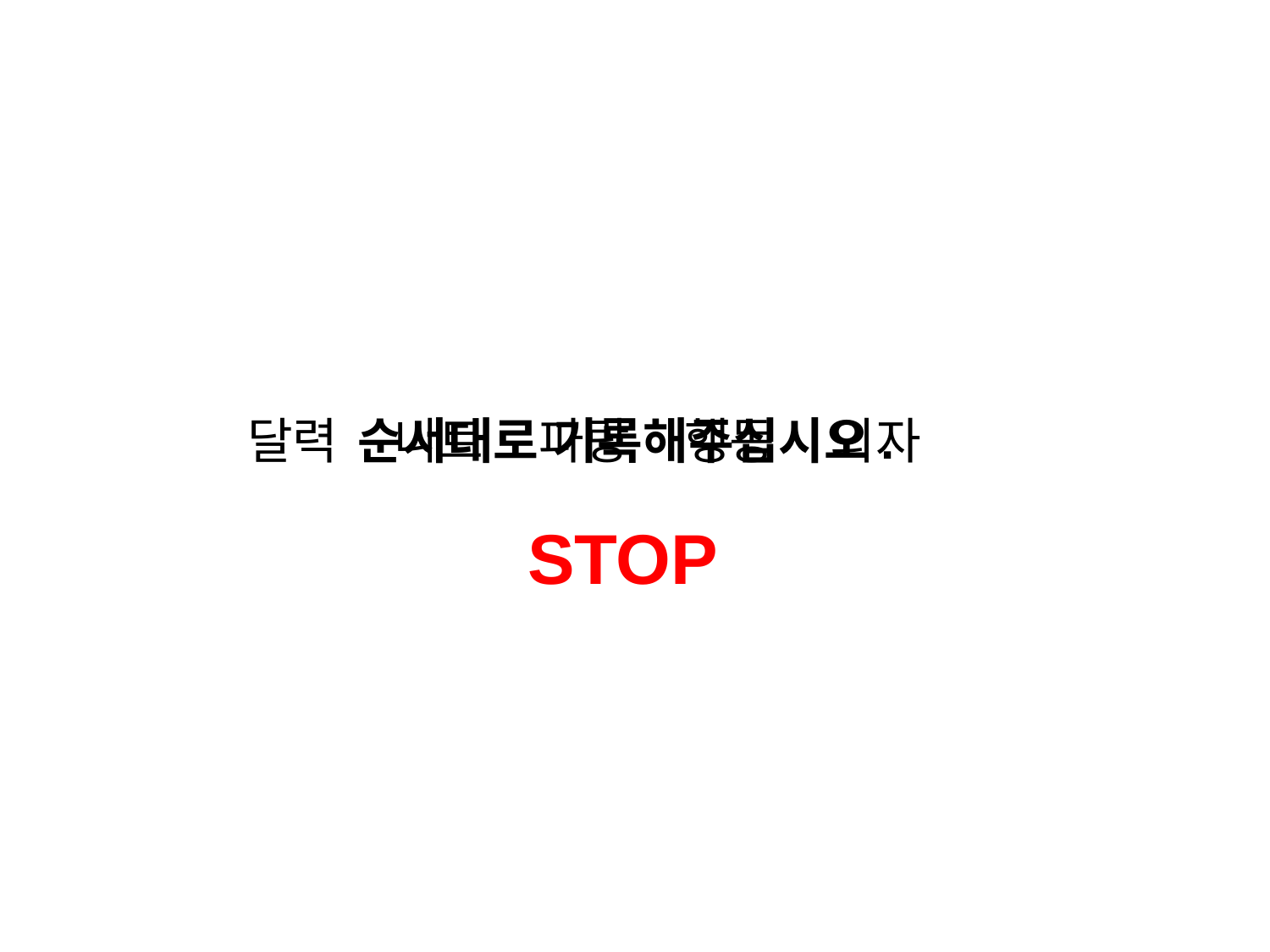

달력    니트    파랑    행동    의자
순서대로 기록해주십시오.
STOP